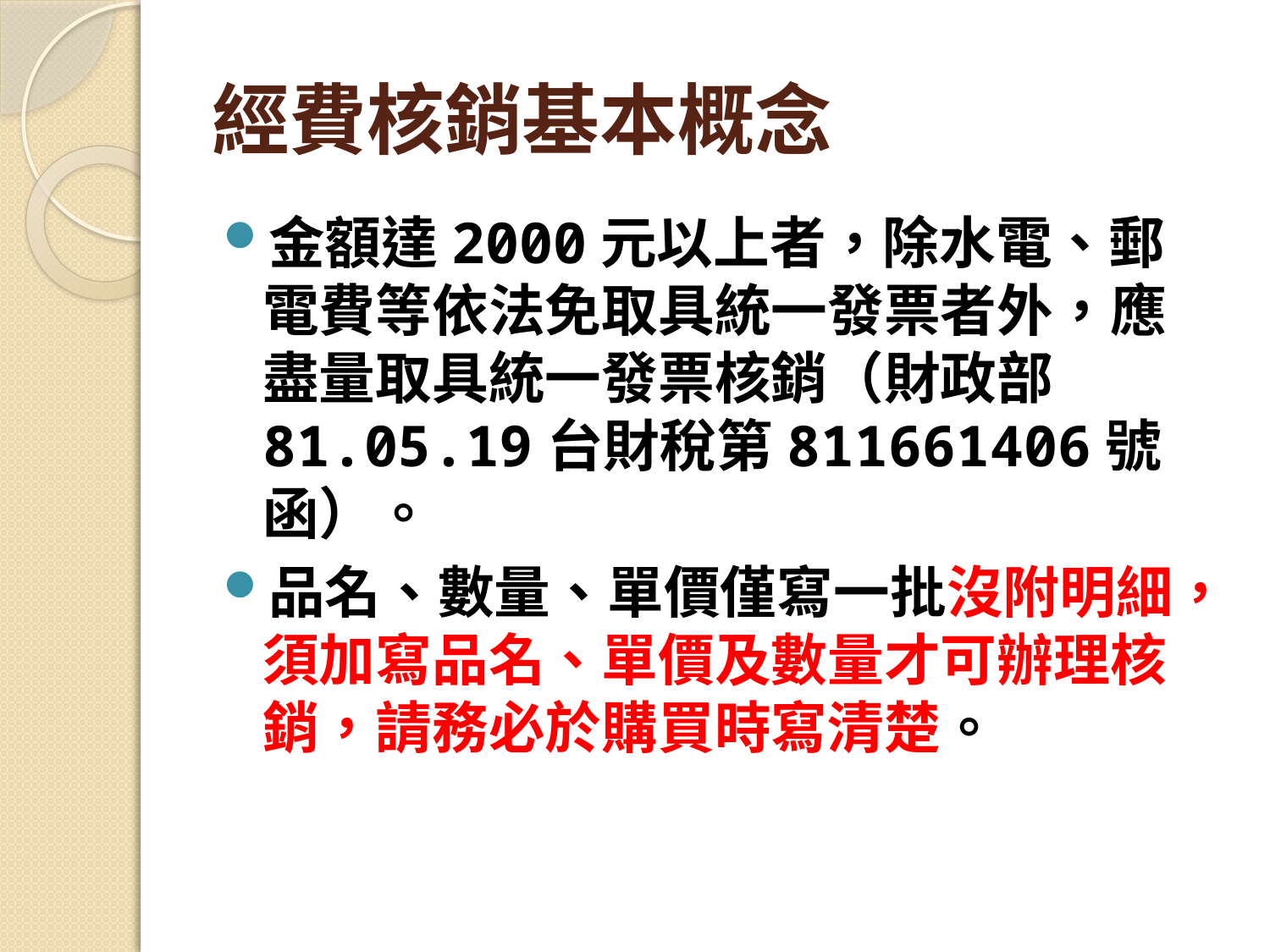

# 經費核銷基本概念
金額達2000元以上者，除水電、郵電費等依法免取具統一發票者外，應盡量取具統一發票核銷（財政部81.05.19台財稅第811661406號函）。
品名、數量、單價僅寫一批沒附明細，須加寫品名、單價及數量才可辦理核銷，請務必於購買時寫清楚。